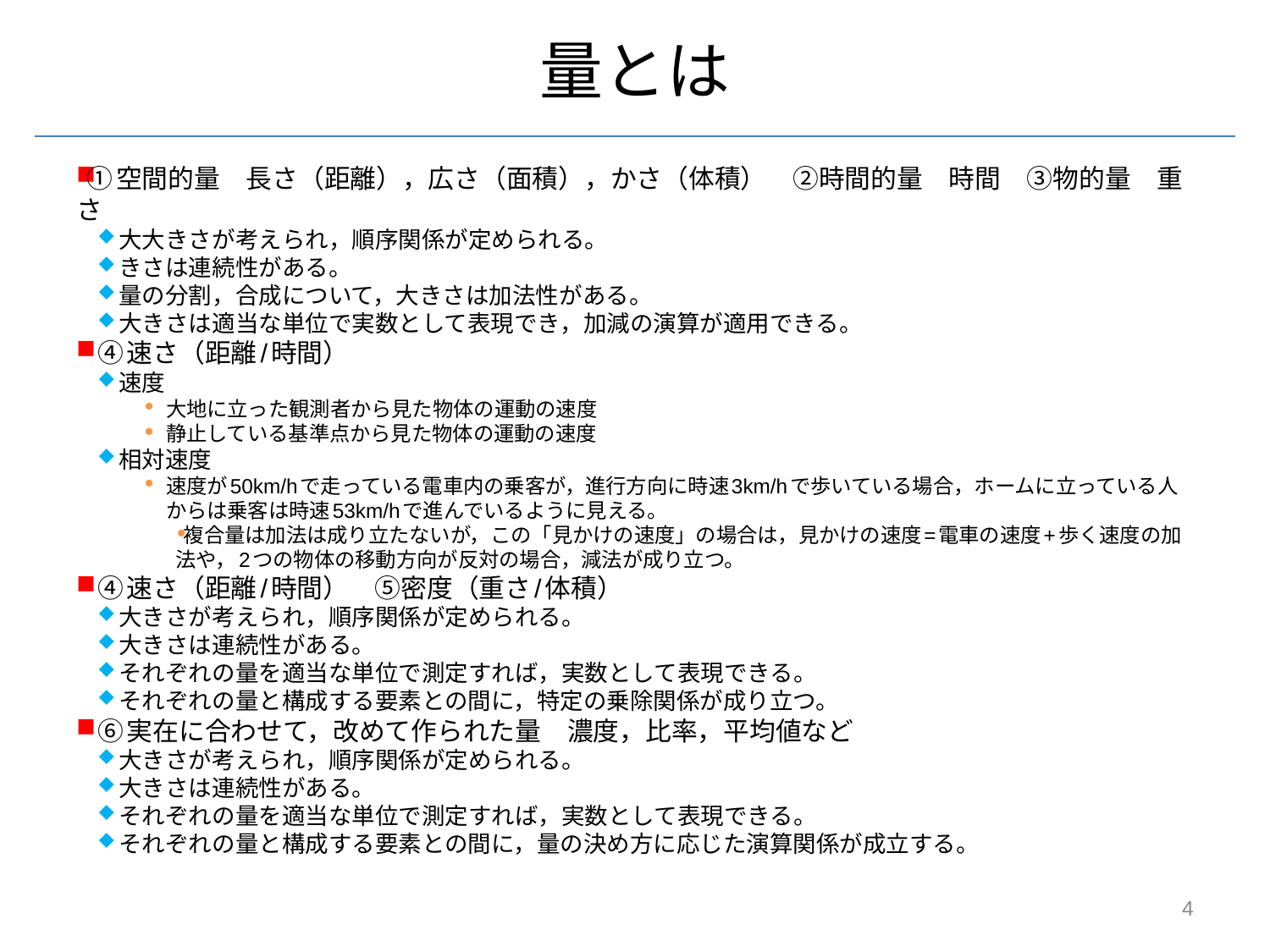

# 量とは

①空間的量　長さ（距離），広さ（面積），かさ（体積）　②時間的量　時間　③物的量　重さ
大大きさが考えられ，順序関係が定められる。
きさは連続性がある。
量の分割，合成について，大きさは加法性がある。
大きさは適当な単位で実数として表現でき，加減の演算が適用できる。
④速さ（距離/時間）
速度
大地に立った観測者から見た物体の運動の速度
静止している基準点から見た物体の運動の速度
相対速度
速度が50km/hで走っている電車内の乗客が，進行方向に時速3km/hで歩いている場合，ホームに立っている人からは乗客は時速53km/hで進んでいるように見える。
複合量は加法は成り立たないが，この「見かけの速度」の場合は，見かけの速度=電車の速度+歩く速度の加法や，2つの物体の移動方向が反対の場合，減法が成り立つ。
④速さ（距離/時間）　⑤密度（重さ/体積）
大きさが考えられ，順序関係が定められる。
大きさは連続性がある。
それぞれの量を適当な単位で測定すれば，実数として表現できる。
それぞれの量と構成する要素との間に，特定の乗除関係が成り立つ。
⑥実在に合わせて，改めて作られた量　濃度，比率，平均値など
大きさが考えられ，順序関係が定められる。
大きさは連続性がある。
それぞれの量を適当な単位で測定すれば，実数として表現できる。
それぞれの量と構成する要素との間に，量の決め方に応じた演算関係が成立する。
4